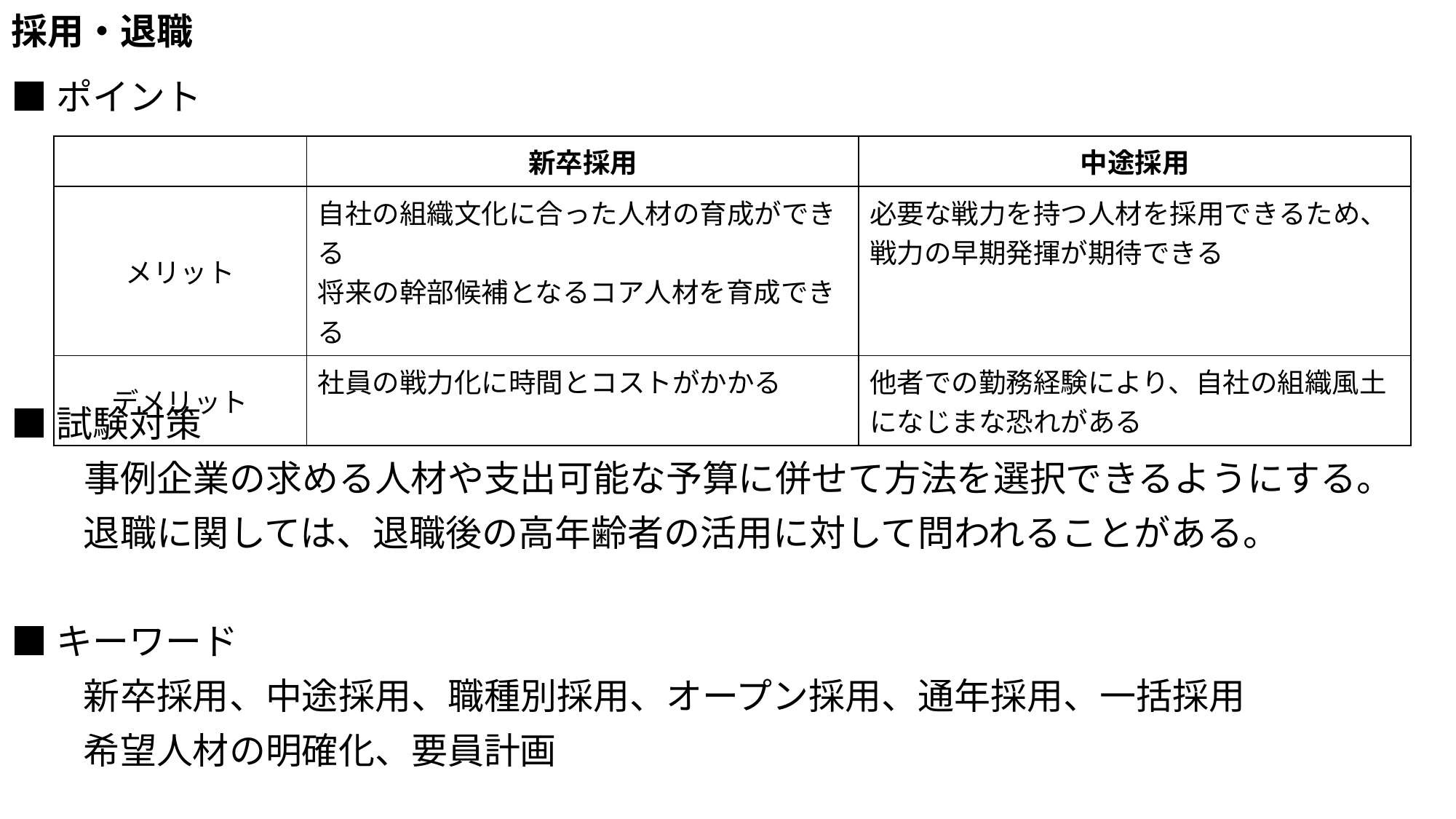

# 採用・退職
■ポイント

■試験対策
　　事例企業の求める人材や支出可能な予算に併せて方法を選択できるようにする。
　　退職に関しては、退職後の高年齢者の活用に対して問われることがある。

■キーワード
　　新卒採用、中途採用、職種別採用、オープン採用、通年採用、一括採用
　　希望人材の明確化、要員計画
|  | 新卒採用 | 中途採用 |
| --- | --- | --- |
| メリット | 自社の組織文化に合った人材の育成ができる 将来の幹部候補となるコア人材を育成できる | 必要な戦力を持つ人材を採用できるため、 戦力の早期発揮が期待できる |
| デメリット | 社員の戦力化に時間とコストがかかる | 他者での勤務経験により、自社の組織風土になじまな恐れがある |